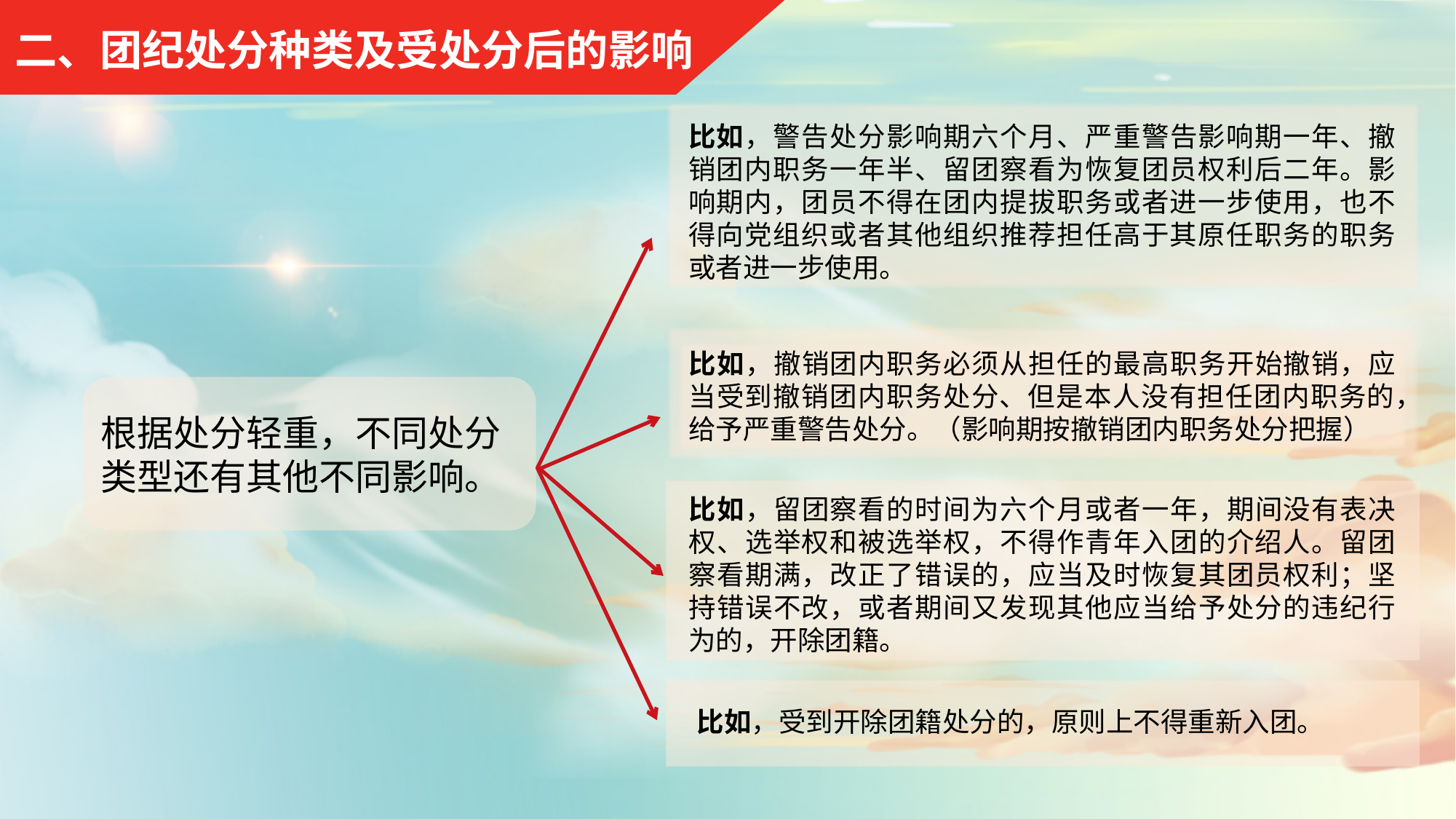

二、团纪处分种类及受处分后的影响

比如，警告处分影响期六个月、严重警告影响期一年、撤销团内职务一年半、留团察看为恢复团员权利后二年。影响期内，团员不得在团内提拔职务或者进一步使用，也不得向党组织或者其他组织推荐担任高于其原任职务的职务或者进一步使用。

比如，撤销团内职务必须从担任的最高职务开始撤销，应当受到撤销团内职务处分、但是本人没有担任团内职务的，给予严重警告处分。（影响期按撤销团内职务处分把握）
根据处分轻重，不同处分类型还有其他不同影响。

比如，留团察看的时间为六个月或者一年，期间没有表决权、选举权和被选举权，不得作青年入团的介绍人。留团察看期满，改正了错误的，应当及时恢复其团员权利；坚持错误不改，或者期间又发现其他应当给予处分的违纪行为的，开除团籍。

比如，受到开除团籍处分的，原则上不得重新入团。